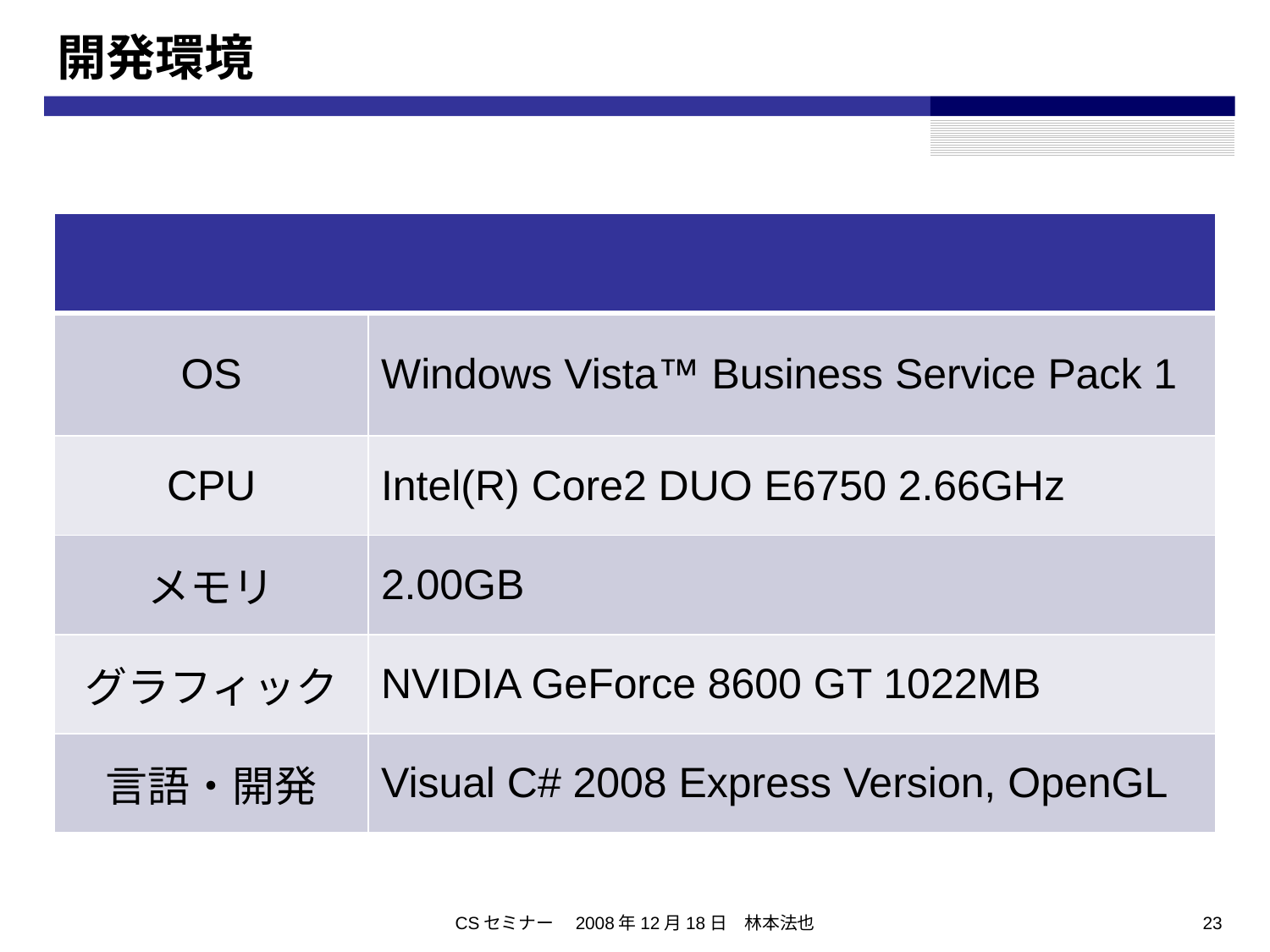

# 開発環境
|  |  |
| --- | --- |
| OS | Windows Vista™ Business Service Pack 1 |
| CPU | Intel(R) Core2 DUO E6750 2.66GHz |
| メモリ | 2.00GB |
| グラフィック | NVIDIA GeForce 8600 GT 1022MB |
| 言語・開発 | Visual C# 2008 Express Version, OpenGL |
CSセミナー　2008年12月18日　林本法也
23